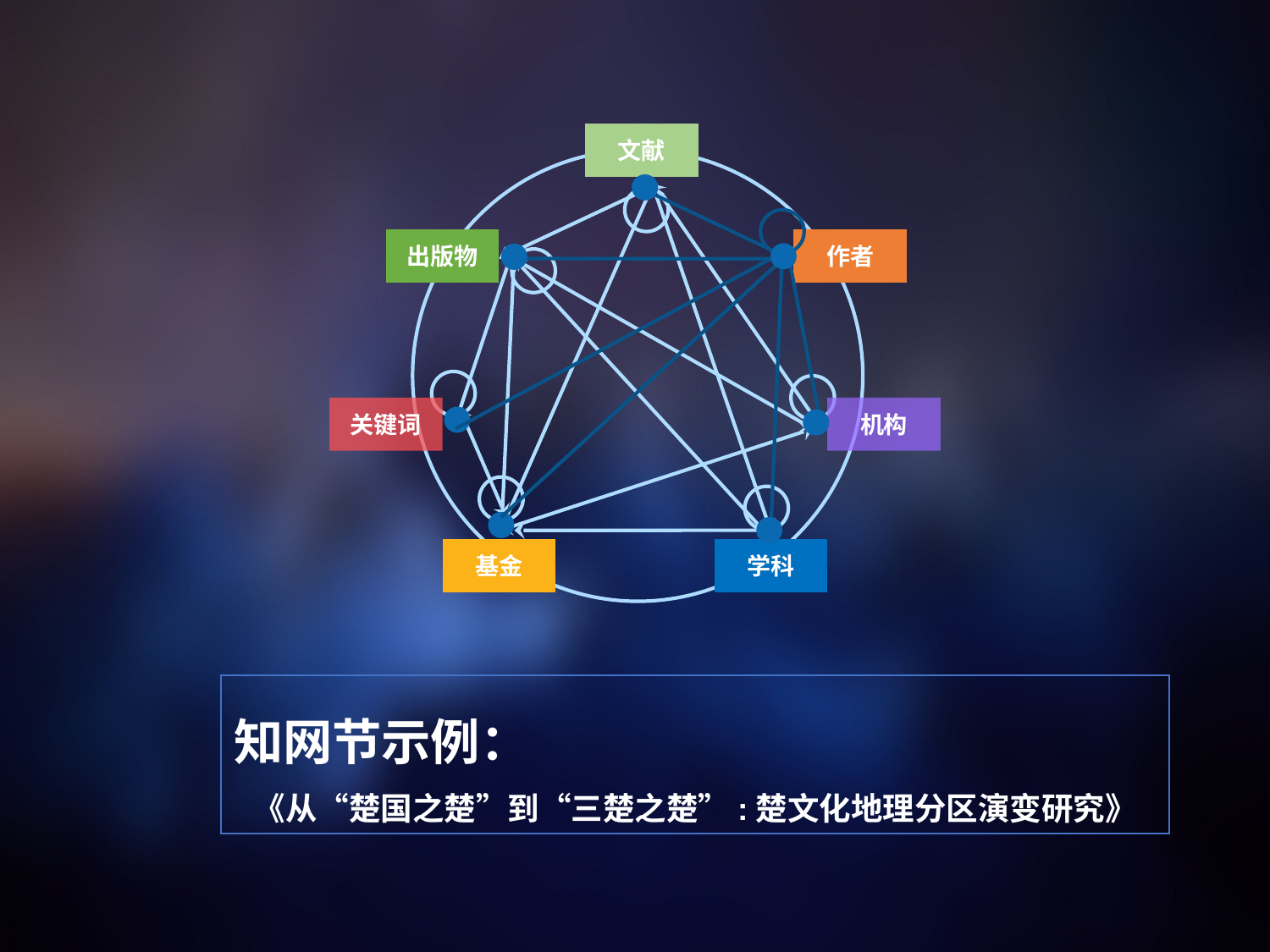

文献

出版物
作者

关键词
机构

基金
学科
知网节示例：
《从“楚国之楚”到“三楚之楚”:楚文化地理分区演变研究》